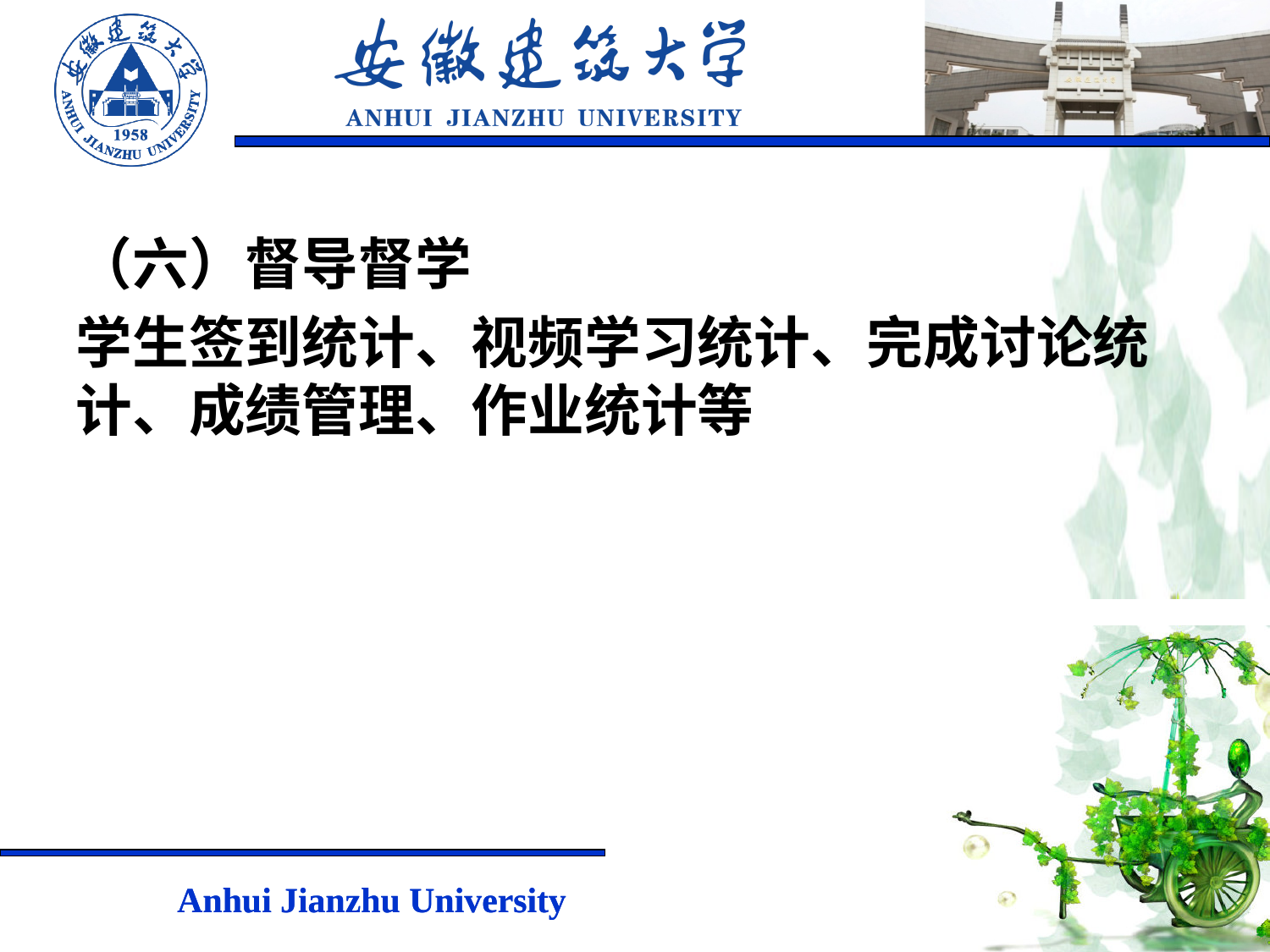

（六）督导督学
学生签到统计、视频学习统计、完成讨论统计、成绩管理、作业统计等